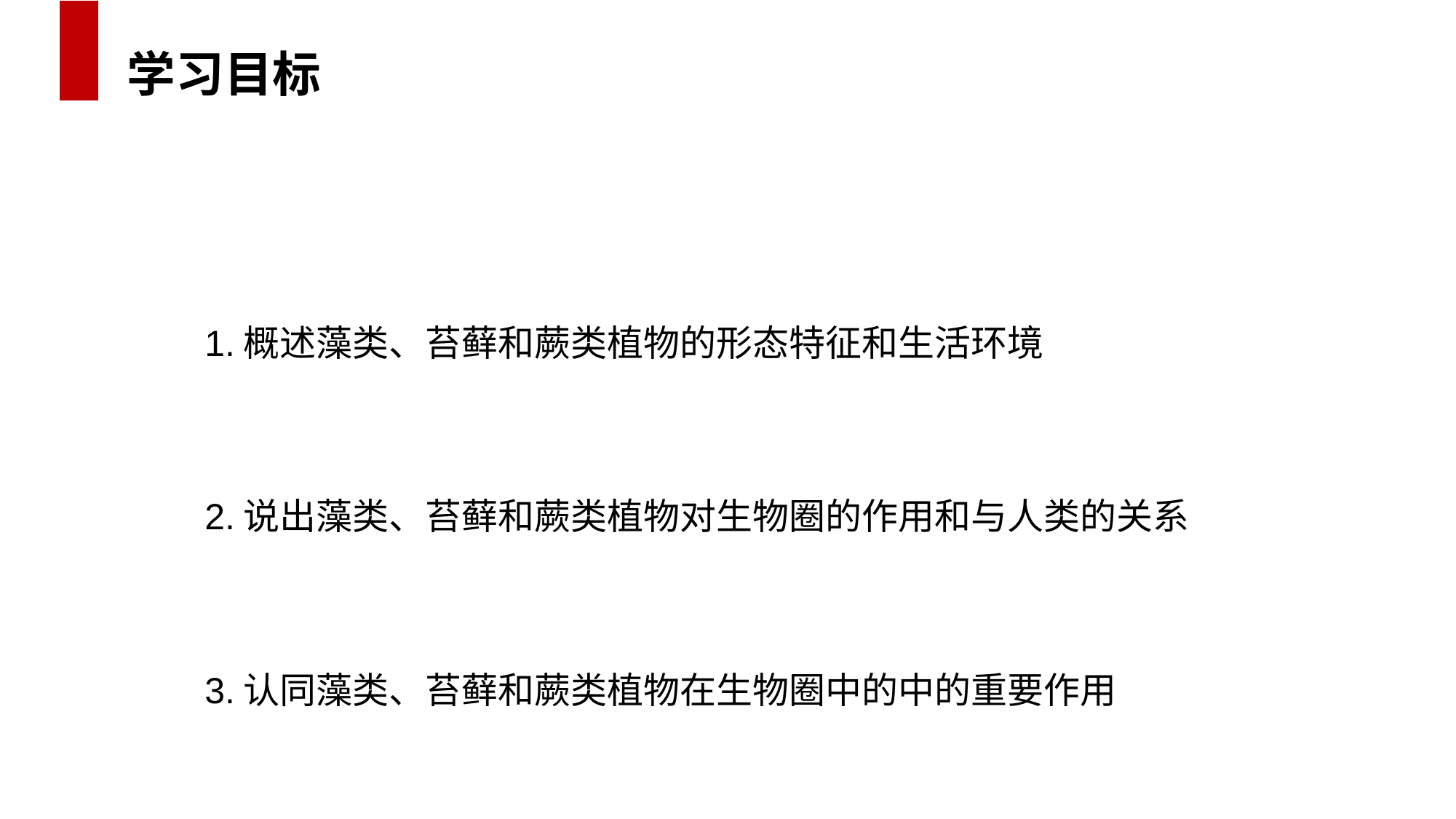

学习目标
1.概述藻类、苔藓和蕨类植物的形态特征和生活环境
2.说出藻类、苔藓和蕨类植物对生物圈的作用和与人类的关系
3.认同藻类、苔藓和蕨类植物在生物圈中的中的重要作用